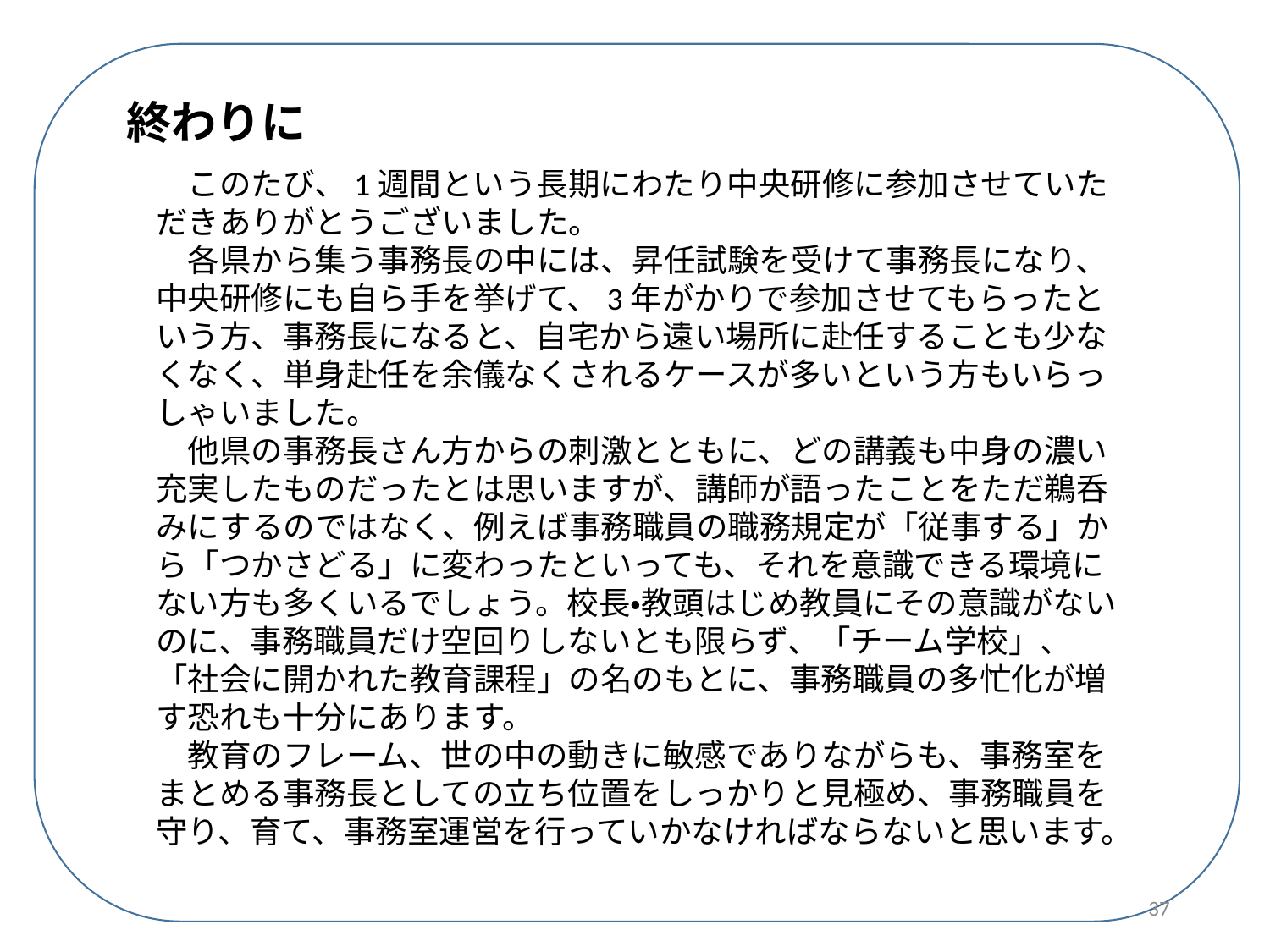

終わりに
　このたび、1週間という長期にわたり中央研修に参加させていただきありがとうございました。
　各県から集う事務長の中には、昇任試験を受けて事務長になり、中央研修にも自ら手を挙げて、3年がかりで参加させてもらったという方、事務長になると、自宅から遠い場所に赴任することも少なくなく、単身赴任を余儀なくされるケースが多いという方もいらっしゃいました。
　他県の事務長さん方からの刺激とともに、どの講義も中身の濃い充実したものだったとは思いますが、講師が語ったことをただ鵜呑みにするのではなく、例えば事務職員の職務規定が「従事する」から「つかさどる」に変わったといっても、それを意識できる環境にない方も多くいるでしょう。校長・教頭はじめ教員にその意識がないのに、事務職員だけ空回りしないとも限らず、「チーム学校」、「社会に開かれた教育課程」の名のもとに、事務職員の多忙化が増す恐れも十分にあります。
　教育のフレーム、世の中の動きに敏感でありながらも、事務室をまとめる事務長としての立ち位置をしっかりと見極め、事務職員を守り、育て、事務室運営を行っていかなければならないと思います。
37